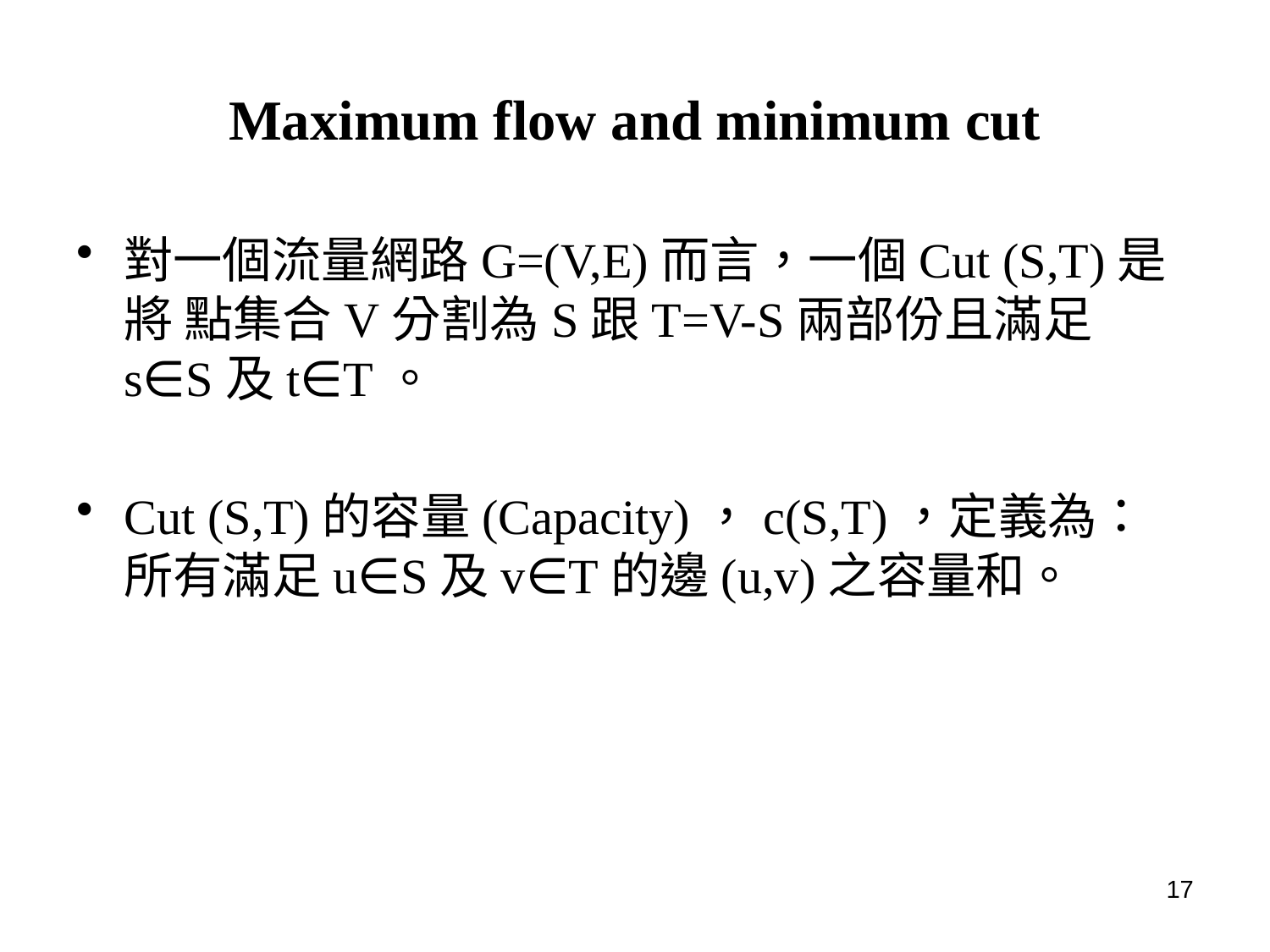

# Maximum flow and minimum cut
對一個流量網路G=(V,E)而言，一個Cut (S,T)是將 點集合V分割為S跟T=V-S兩部份且滿足s∈S及t∈T。

Cut (S,T)的容量(Capacity)，c(S,T)，定義為：所有滿足u∈S及v∈T的邊(u,v)之容量和。
17